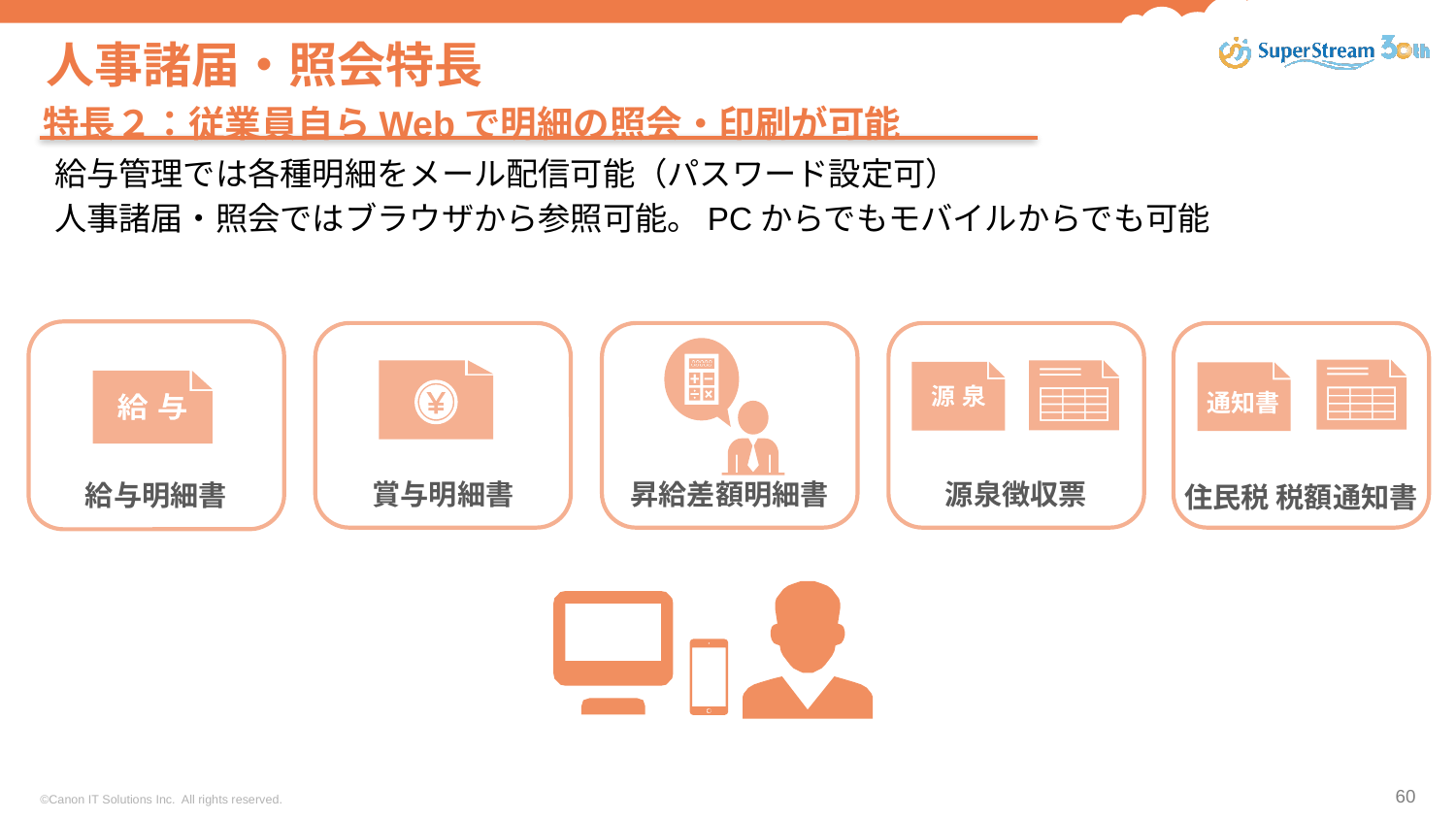

# 人事諸届・照会特長
特長２：従業員自らWebで明細の照会・印刷が可能

給与管理では各種明細をメール配信可能（パスワード設定可）
人事諸届・照会ではブラウザから参照可能。PCからでもモバイルからでも可能

給与明細書

賞与明細書

昇給差額明細書

源泉徴収票

通知書

住民税 税額通知書

©Canon IT Solutions Inc.  All rights reserved.
60